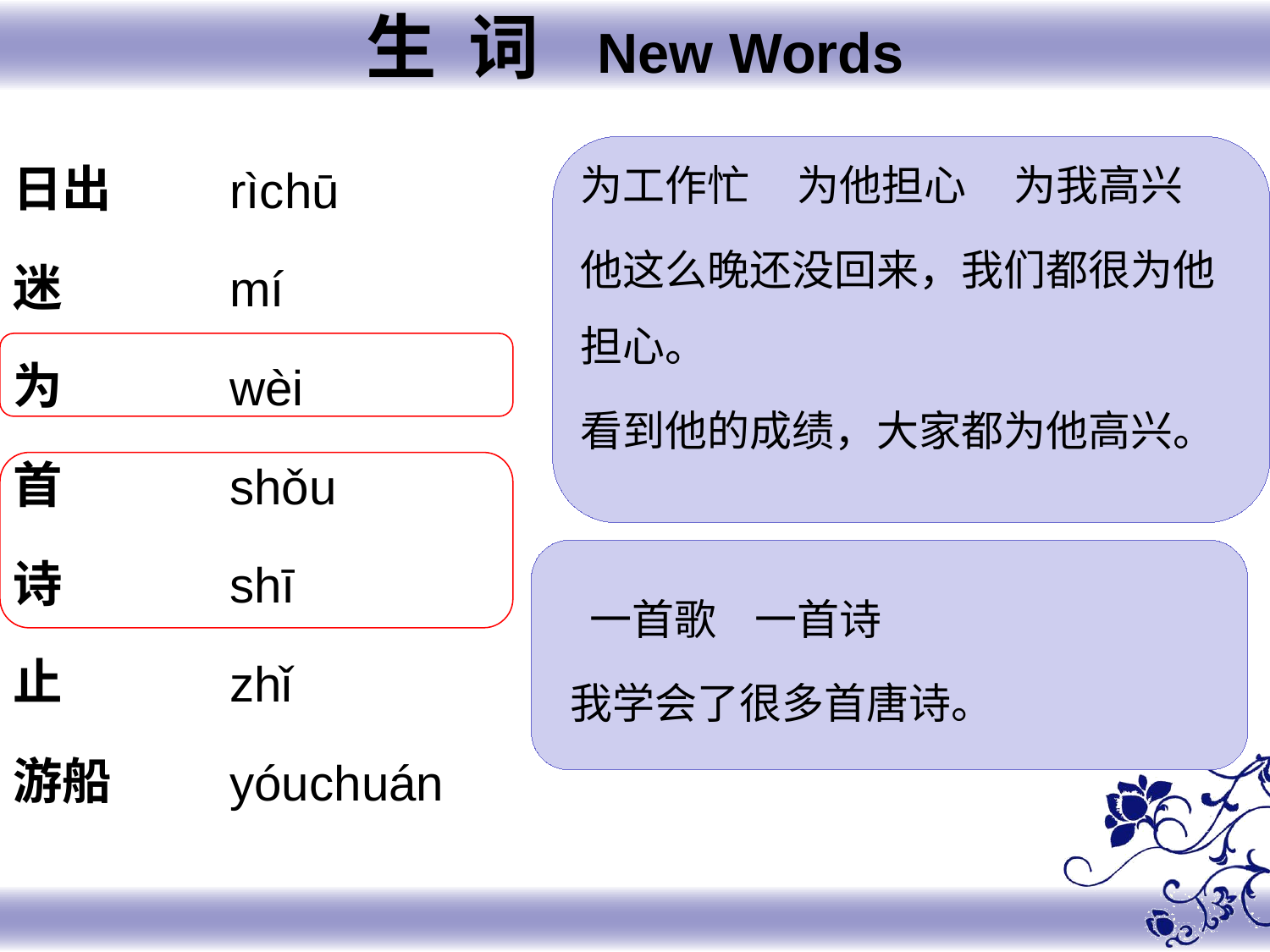

生  词   New Words
日出
迷
为
首
诗
止
游船
rìchū
mí
wèi
shǒu
shī
zhǐ
yóuchuán
为工作忙     为他担心     为我高兴
他这么晚还没回来，我们都很为他担心。
看到他的成绩，大家都为他高兴。

 一首歌    一首诗
我学会了很多首唐诗。